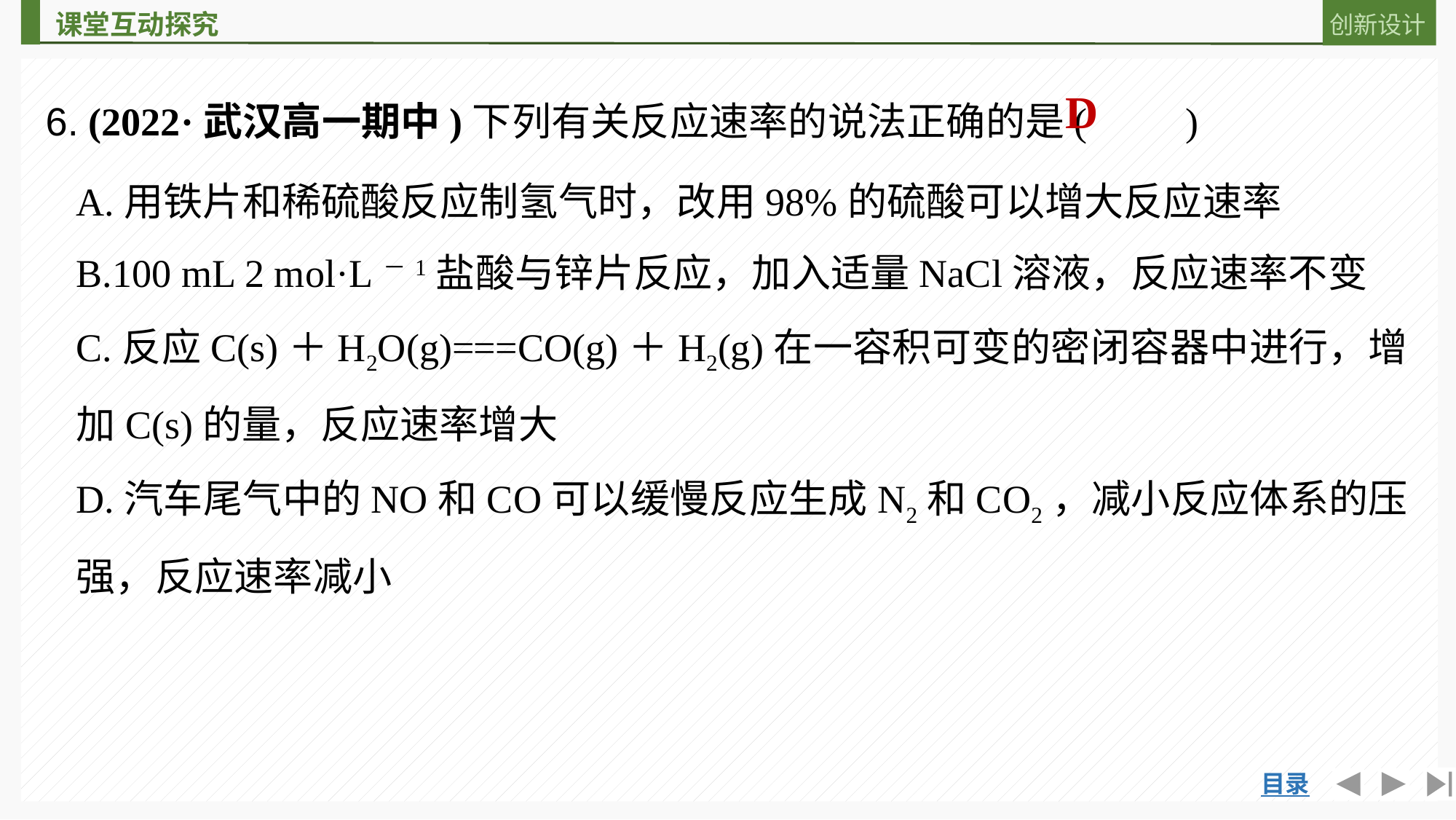

6. (2022·武汉高一期中)下列有关反应速率的说法正确的是(　　)
D
A.用铁片和稀硫酸反应制氢气时，改用98%的硫酸可以增大反应速率
B.100 mL 2 mol·L－1盐酸与锌片反应，加入适量NaCl溶液，反应速率不变
C.反应C(s)＋H2O(g)===CO(g)＋H2(g)在一容积可变的密闭容器中进行，增加C(s)的量，反应速率增大
D.汽车尾气中的NO和CO可以缓慢反应生成N2和CO2，减小反应体系的压强，反应速率减小